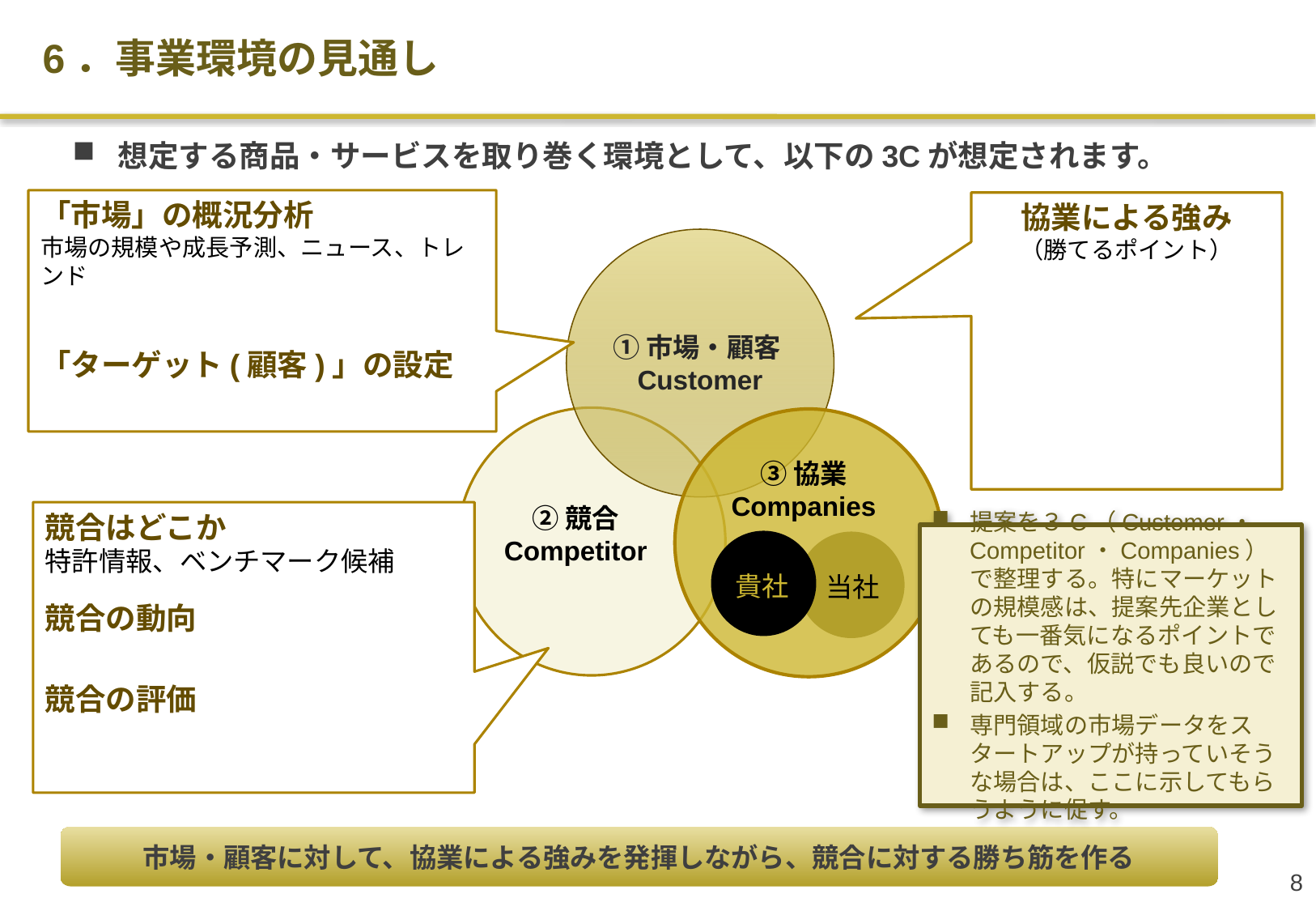

6．事業環境の見通し
想定する商品・サービスを取り巻く環境として、以下の3Cが想定されます。
「市場」の概況分析
市場の規模や成長予測、ニュース、トレンド

「ターゲット(顧客)」の設定

協業による強み
（勝てるポイント）

①市場・顧客Customer

③協業
Companies
競合はどこか
特許情報、ベンチマーク候補

競合の動向

競合の評価
②競合
Competitor
提案を３C（Customer・Competitor・Companies）で整理する。特にマーケットの規模感は、提案先企業としても一番気になるポイントであるので、仮説でも良いので記入する。
専門領域の市場データをスタートアップが持っていそうな場合は、ここに示してもらうように促す。

貴社
当社
市場・顧客に対して、協業による強みを発揮しながら、競合に対する勝ち筋を作る
8